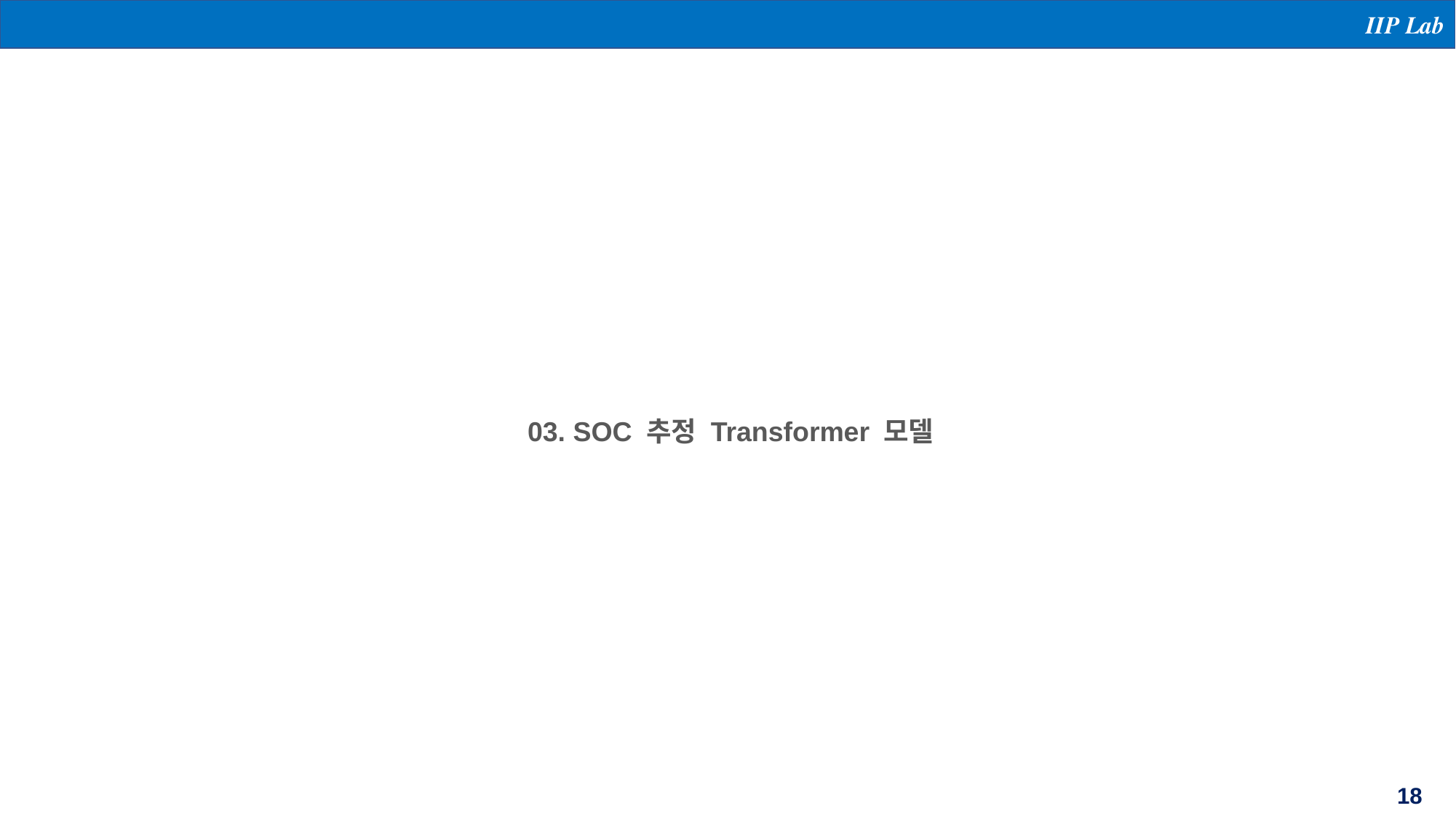

IIP Lab
03. SOC 추정 Transformer 모델